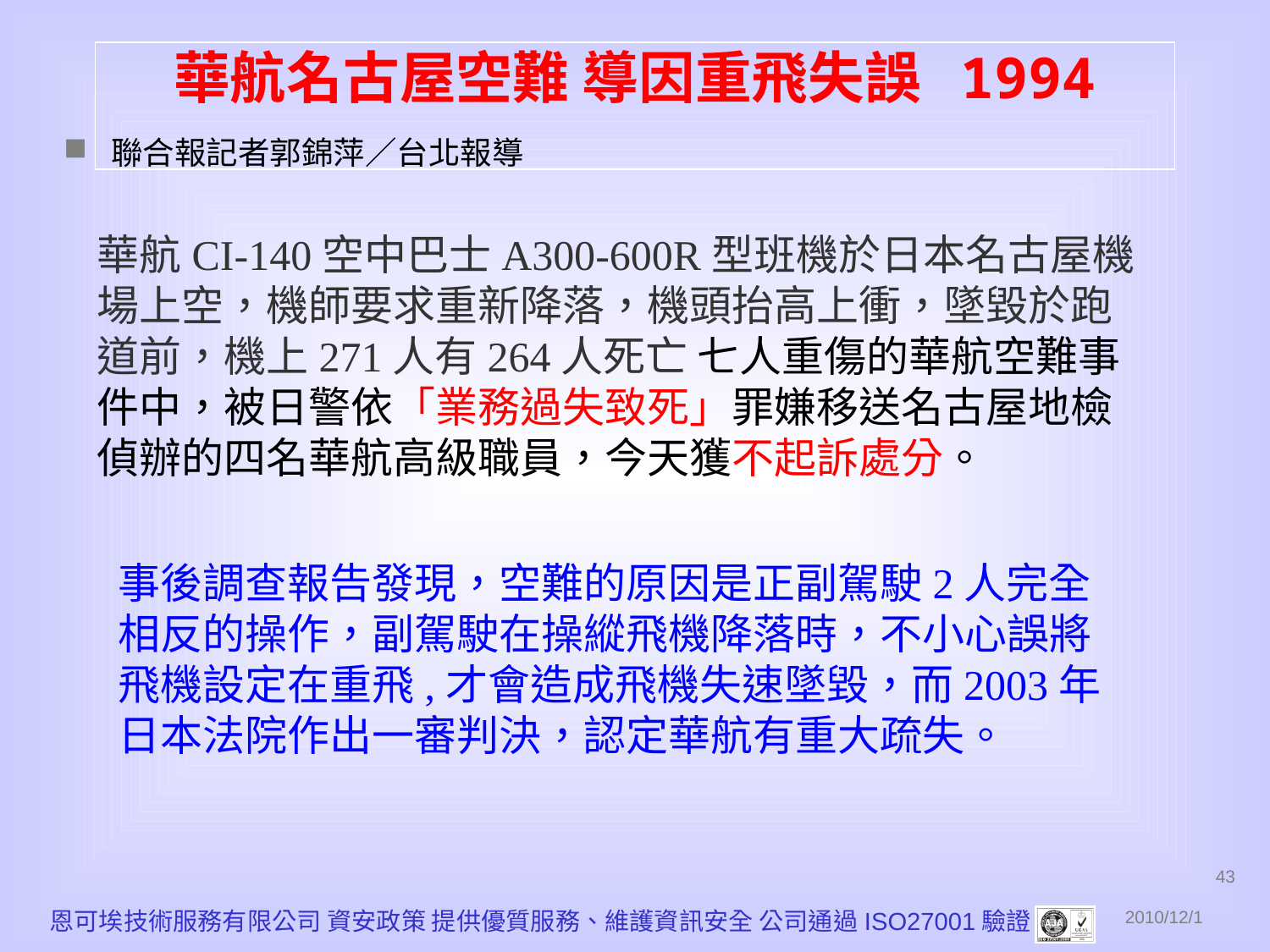

# 華航名古屋空難 導因重飛失誤  1994
聯合報記者郭錦萍／台北報導
華航CI-140空中巴士A300-600R型班機於日本名古屋機場上空，機師要求重新降落，機頭抬高上衝，墜毀於跑道前，機上271人有264人死亡 七人重傷的華航空難事件中，被日警依「業務過失致死」罪嫌移送名古屋地檢偵辦的四名華航高級職員，今天獲不起訴處分。
事後調查報告發現，空難的原因是正副駕駛2人完全相反的操作，副駕駛在操縱飛機降落時，不小心誤將飛機設定在重飛,才會造成飛機失速墜毀，而2003年日本法院作出一審判決，認定華航有重大疏失。
43
恩可埃技術服務有限公司 資安政策 提供優質服務、維護資訊安全 公司通過ISO27001驗證
2010/12/1